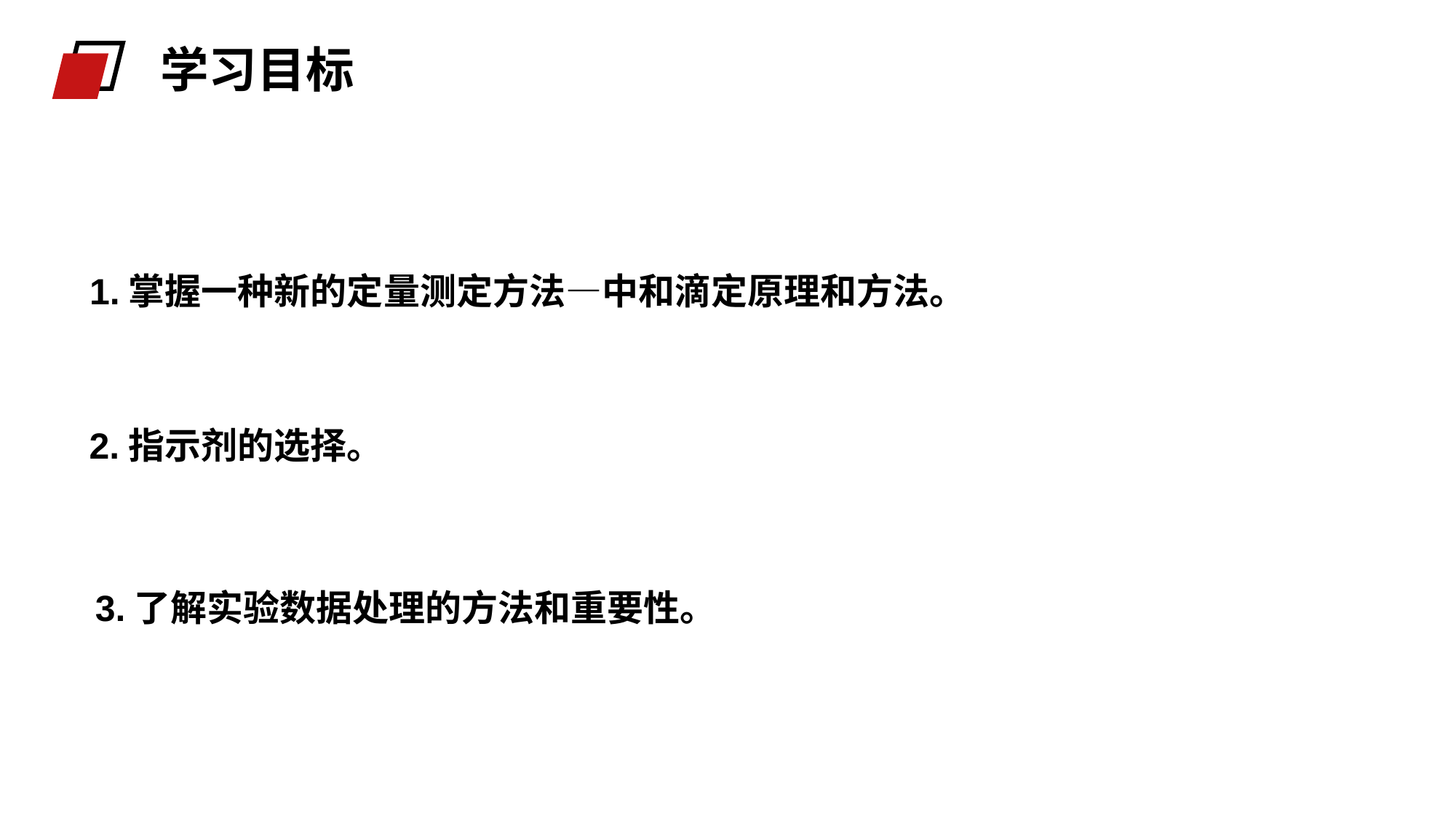

学习目标
1.掌握一种新的定量测定方法—中和滴定原理和方法。
2.指示剂的选择。
3.了解实验数据处理的方法和重要性。